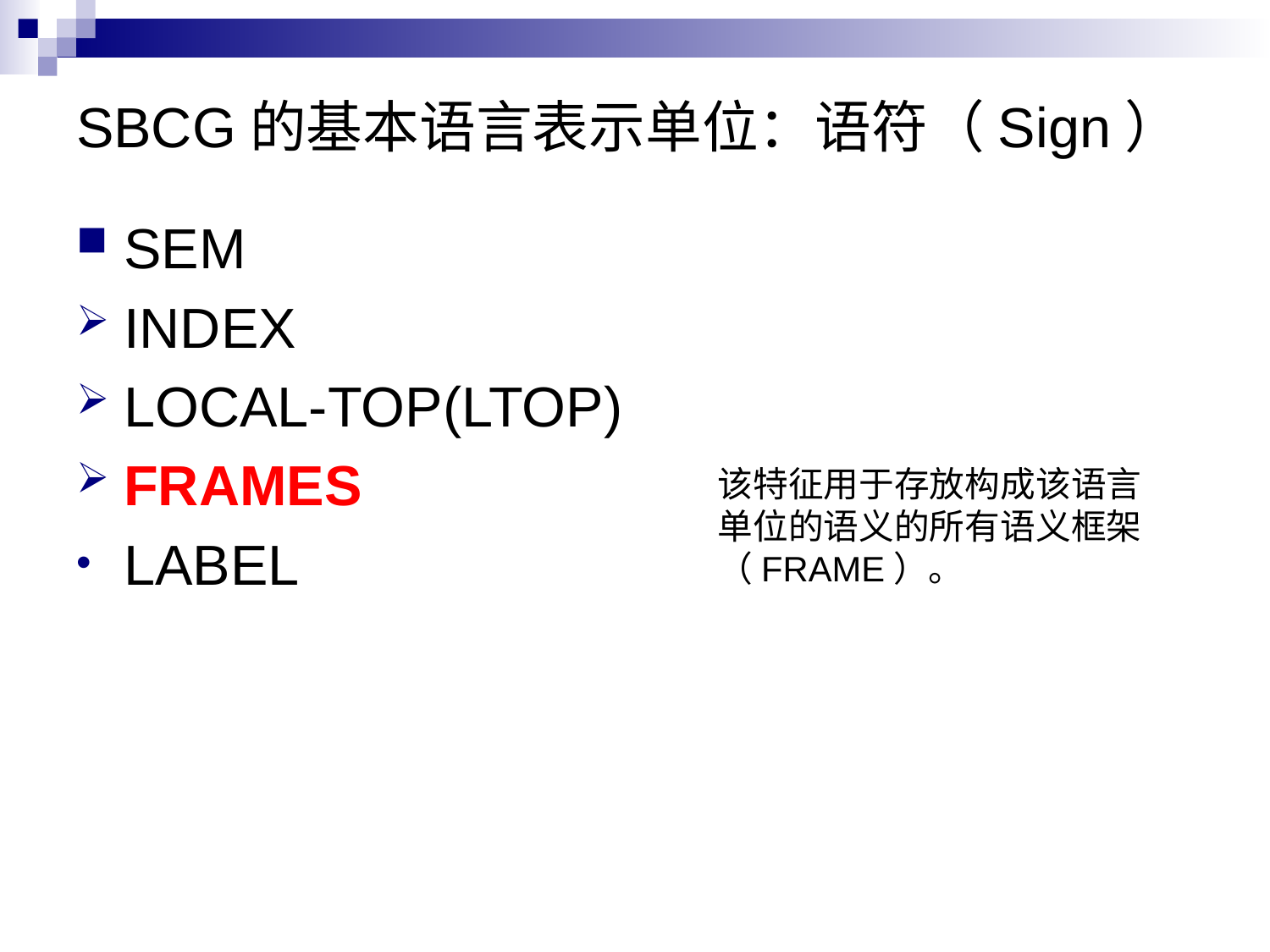

# SBCG的基本语言表示单位：语符（Sign）
SEM
INDEX
LOCAL-TOP(LTOP)
FRAMES
LABEL
该特征用于存放构成该语言单位的语义的所有语义框架（FRAME）。